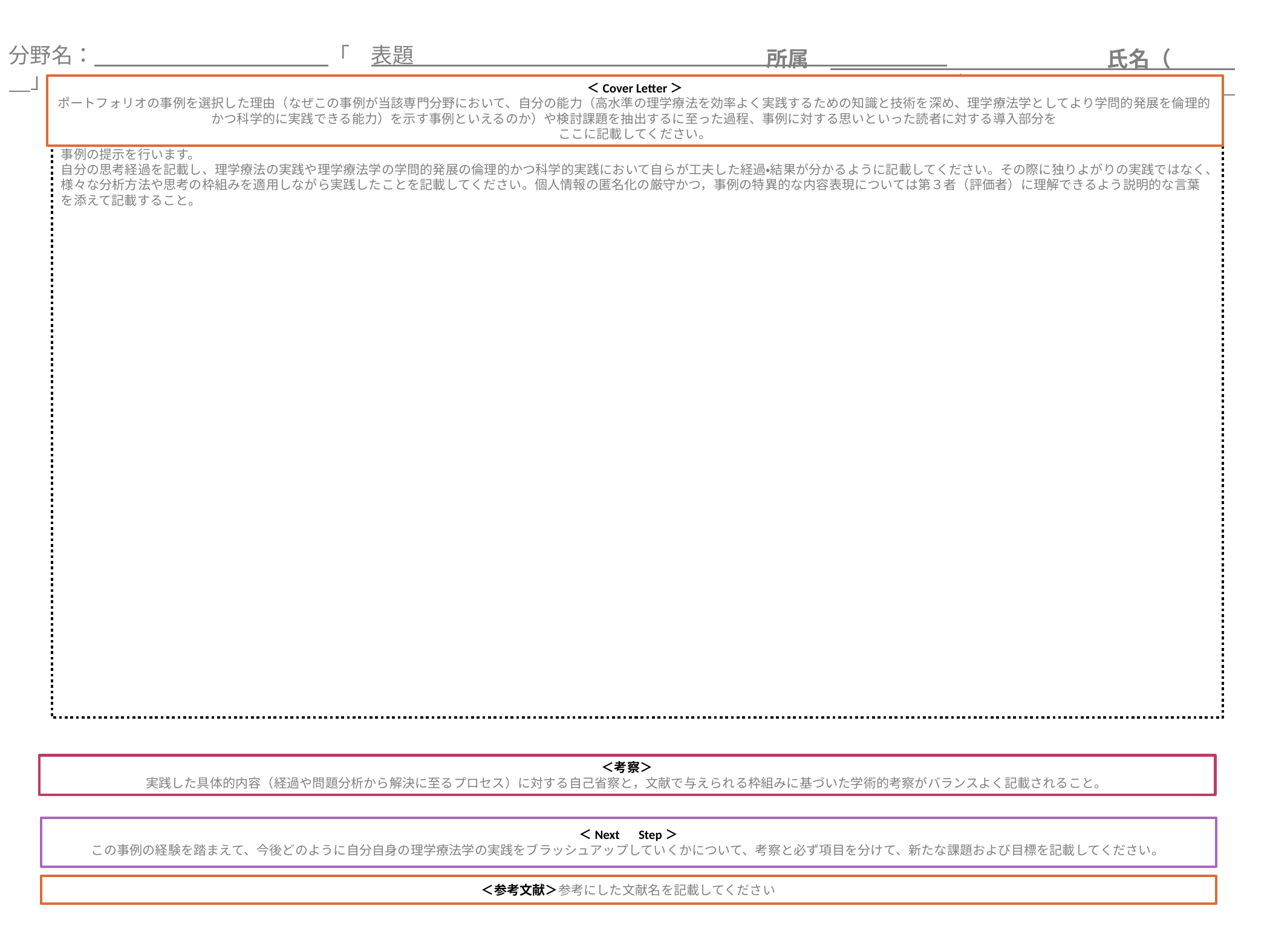

分野名：　　　　　　　　　　　「　表題　　　　　　　　　　　　　　　　　　　　　　　　　　」
所属　　　　　　　　　　　　　　氏名（　　　　　　　　　　　　）
＜Cover Letter＞
ポートフォリオの事例を選択した理由（なぜこの事例が当該専門分野において、自分の能力（高水準の理学療法を効率よく実践するための知識と技術を深め、理学療法学としてより学問的発展を倫理的かつ科学的に実践できる能力）を示す事例といえるのか）や検討課題を抽出するに至った過程、事例に対する思いといった読者に対する導入部分を
ここに記載してください。
事例の提示を行います。
自分の思考経過を記載し、理学療法の実践や理学療法学の学問的発展の倫理的かつ科学的実践において自らが工夫した経過・結果が分かるように記載してください。その際に独りよがりの実践ではなく、様々な分析方法や思考の枠組みを適用しながら実践したことを記載してください。個人情報の匿名化の厳守かつ，事例の特異的な内容表現については第３者（評価者）に理解できるよう説明的な言葉を添えて記載すること。

＜考察＞
実践した具体的内容（経過や問題分析から解決に至るプロセス）に対する自己省察と，文献で与えられる枠組みに基づいた学術的考察がバランスよく記載されること。
＜Next　Step＞
この事例の経験を踏まえて、今後どのように自分自身の理学療法学の実践をブラッシュアップしていくかについて、考察と必ず項目を分けて、新たな課題および目標を記載してください。
＜参考文献＞参考にした文献名を記載してください